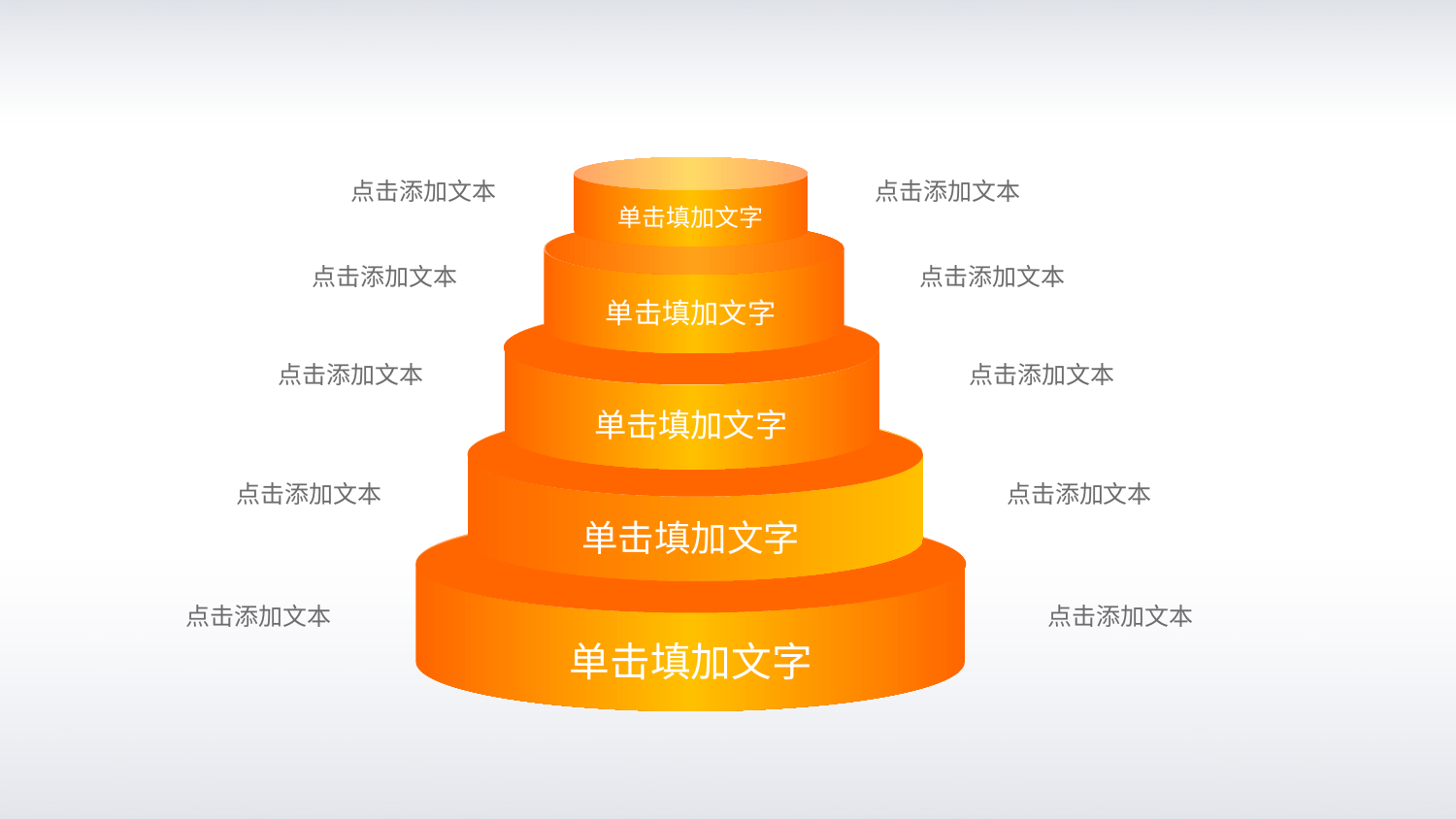

点击添加文本
点击添加文本
单击填加文字

点击添加文本
点击添加文本
单击填加文字

点击添加文本
点击添加文本
单击填加文字

点击添加文本
点击添加文本

单击填加文字

点击添加文本
点击添加文本
单击填加文字